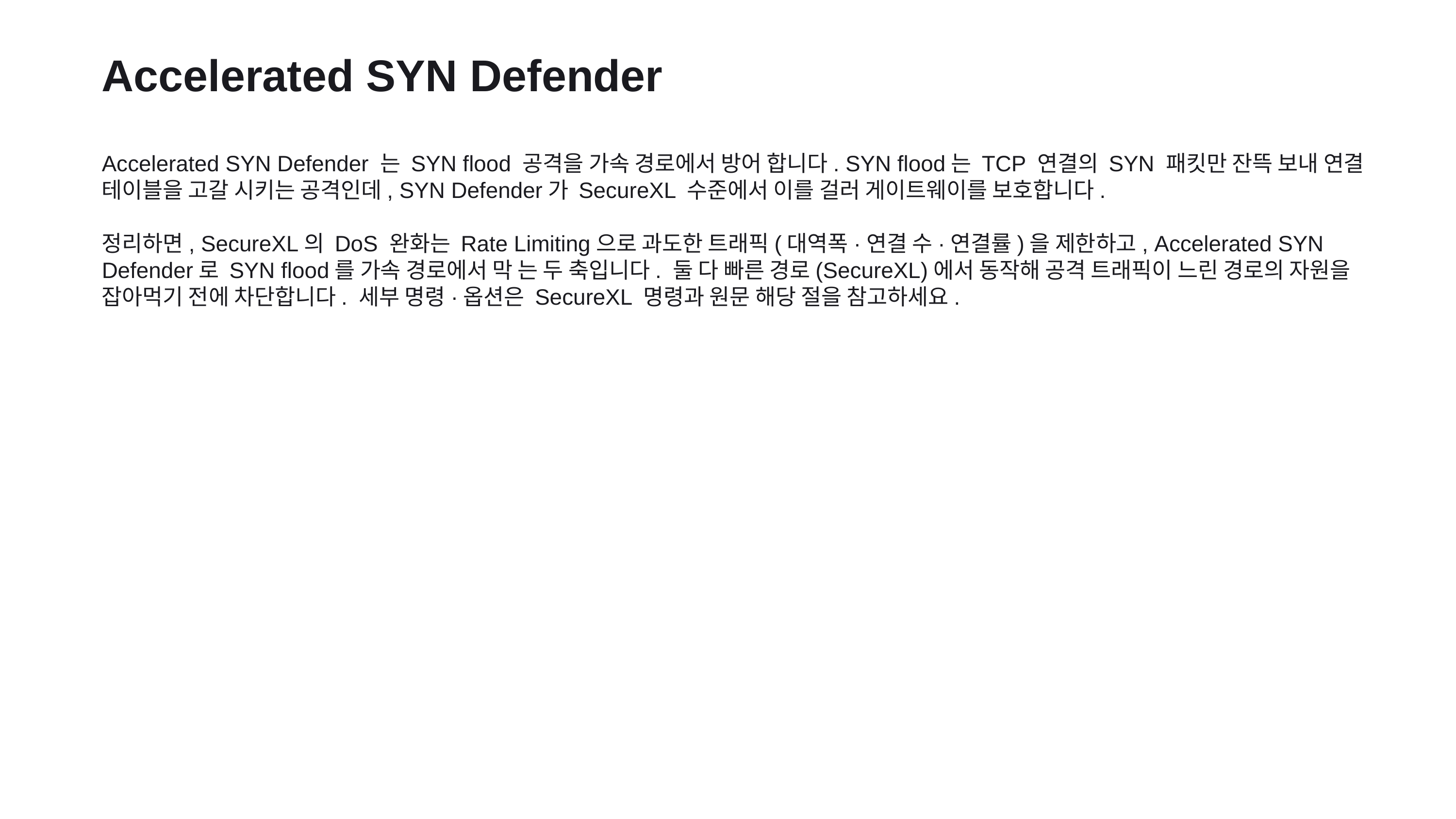

Accelerated SYN Defender
Accelerated SYN Defender 는 SYN flood 공격을 가속 경로에서 방어 합니다. SYN flood는 TCP 연결의 SYN 패킷만 잔뜩 보내 연결 테이블을 고갈 시키는 공격인데, SYN Defender가 SecureXL 수준에서 이를 걸러 게이트웨이를 보호합니다.

정리하면, SecureXL의 DoS 완화는 Rate Limiting으로 과도한 트래픽(대역폭·연결 수·연결률)을 제한하고, Accelerated SYN Defender로 SYN flood를 가속 경로에서 막 는 두 축입니다. 둘 다 빠른 경로(SecureXL)에서 동작해 공격 트래픽이 느린 경로의 자원을 잡아먹기 전에 차단합니다. 세부 명령·옵션은 SecureXL 명령과 원문 해당 절을 참고하세요.